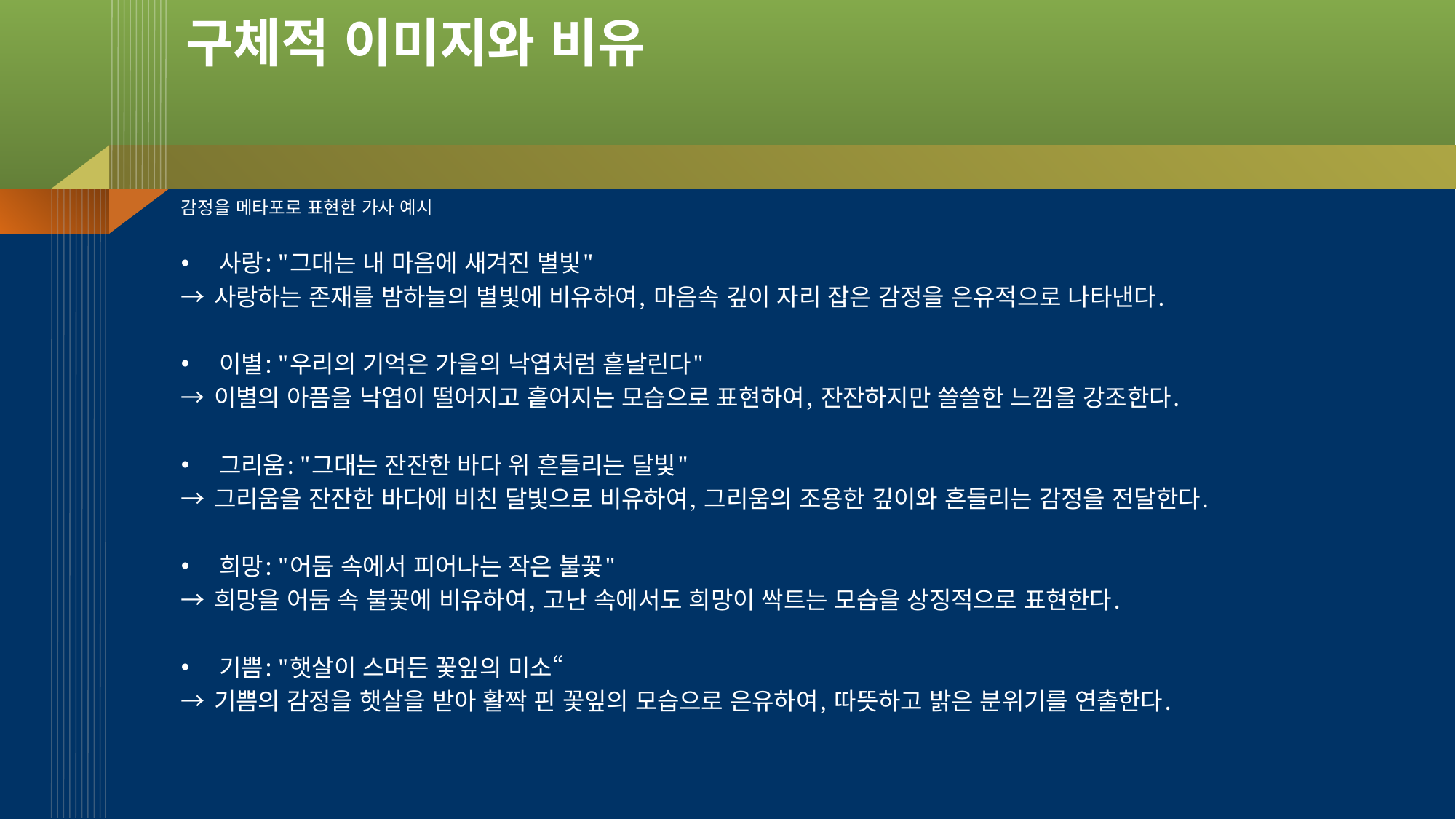

# 구체적 이미지와 비유
감정을 메타포로 표현한 가사 예시

사랑: "그대는 내 마음에 새겨진 별빛"
→ 사랑하는 존재를 밤하늘의 별빛에 비유하여, 마음속 깊이 자리 잡은 감정을 은유적으로 나타낸다.

이별: "우리의 기억은 가을의 낙엽처럼 흩날린다"
→ 이별의 아픔을 낙엽이 떨어지고 흩어지는 모습으로 표현하여, 잔잔하지만 쓸쓸한 느낌을 강조한다.

그리움: "그대는 잔잔한 바다 위 흔들리는 달빛"
→ 그리움을 잔잔한 바다에 비친 달빛으로 비유하여, 그리움의 조용한 깊이와 흔들리는 감정을 전달한다.

희망: "어둠 속에서 피어나는 작은 불꽃"
→ 희망을 어둠 속 불꽃에 비유하여, 고난 속에서도 희망이 싹트는 모습을 상징적으로 표현한다.

기쁨: "햇살이 스며든 꽃잎의 미소“
→ 기쁨의 감정을 햇살을 받아 활짝 핀 꽃잎의 모습으로 은유하여, 따뜻하고 밝은 분위기를 연출한다.